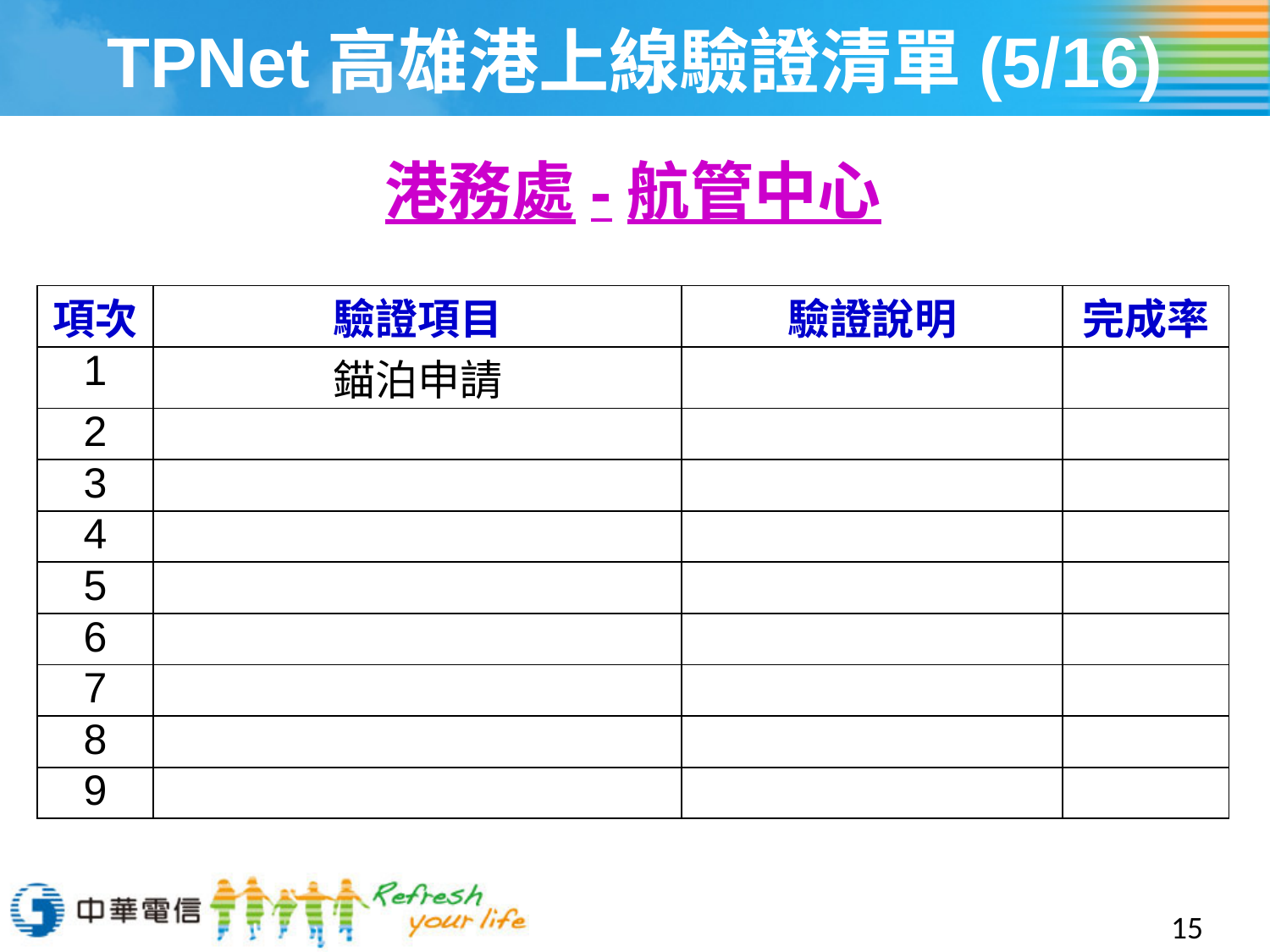

# TPNet高雄港上線驗證清單(5/16)
港務處-航管中心
| 項次 | 驗證項目 | 驗證說明 | 完成率 |
| --- | --- | --- | --- |
| 1 | 錨泊申請 |  |  |
| 2 |  |  |  |
| 3 |  |  |  |
| 4 |  |  |  |
| 5 |  |  |  |
| 6 |  |  |  |
| 7 |  |  |  |
| 8 |  |  |  |
| 9 |  |  |  |